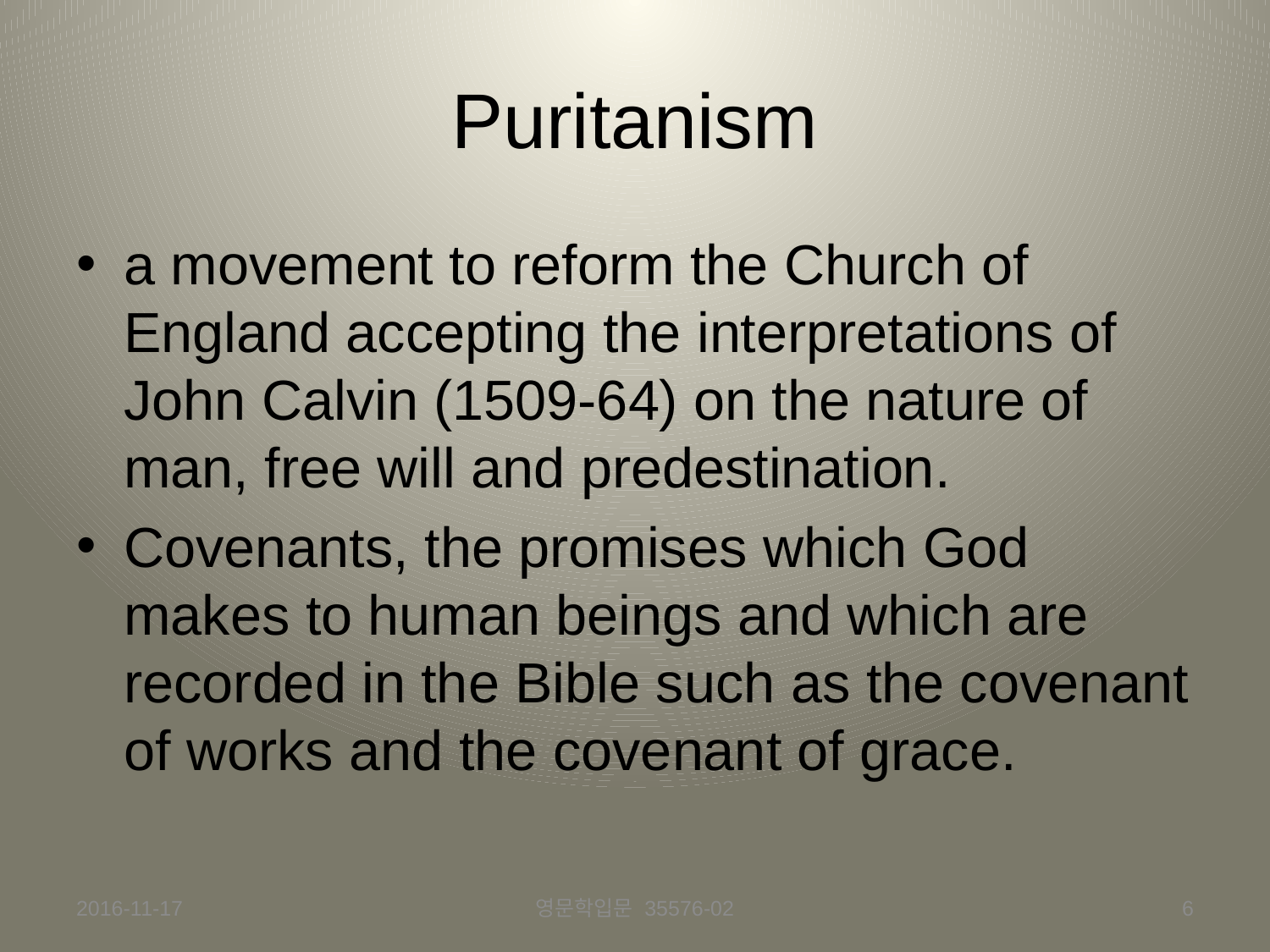

# Puritanism
a movement to reform the Church of England accepting the interpretations of John Calvin (1509-64) on the nature of man, free will and predestination.
Covenants, the promises which God makes to human beings and which are recorded in the Bible such as the covenant of works and the covenant of grace.
2016-11-17
영문학입문 35576-02
6